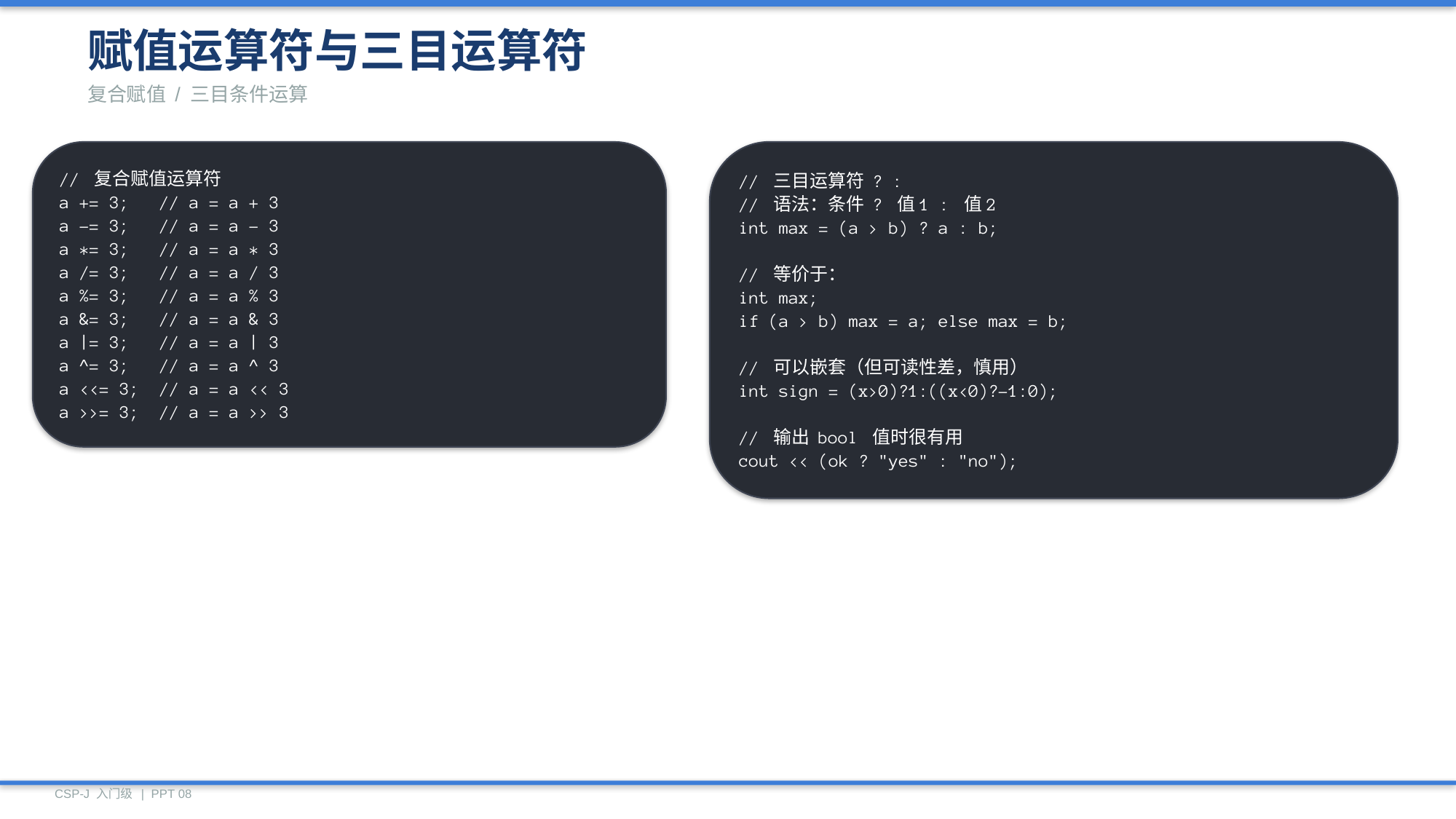

赋值运算符与三目运算符
复合赋值 / 三目条件运算
// 复合赋值运算符
a += 3;   // a = a + 3
a -= 3;   // a = a - 3
a *= 3;   // a = a * 3
a /= 3;   // a = a / 3
a %= 3;   // a = a % 3
a &= 3;   // a = a & 3
a |= 3;   // a = a | 3
a ^= 3;   // a = a ^ 3
a <<= 3;  // a = a << 3
a >>= 3;  // a = a >> 3
// 三目运算符 ? :
// 语法：条件 ? 值1 : 值2
int max = (a > b) ? a : b;

// 等价于：
int max;
if (a > b) max = a; else max = b;

// 可以嵌套（但可读性差，慎用）
int sign = (x>0)?1:((x<0)?-1:0);

// 输出 bool 值时很有用
cout << (ok ? "yes" : "no");

CSP-J 入门级  |  PPT 08